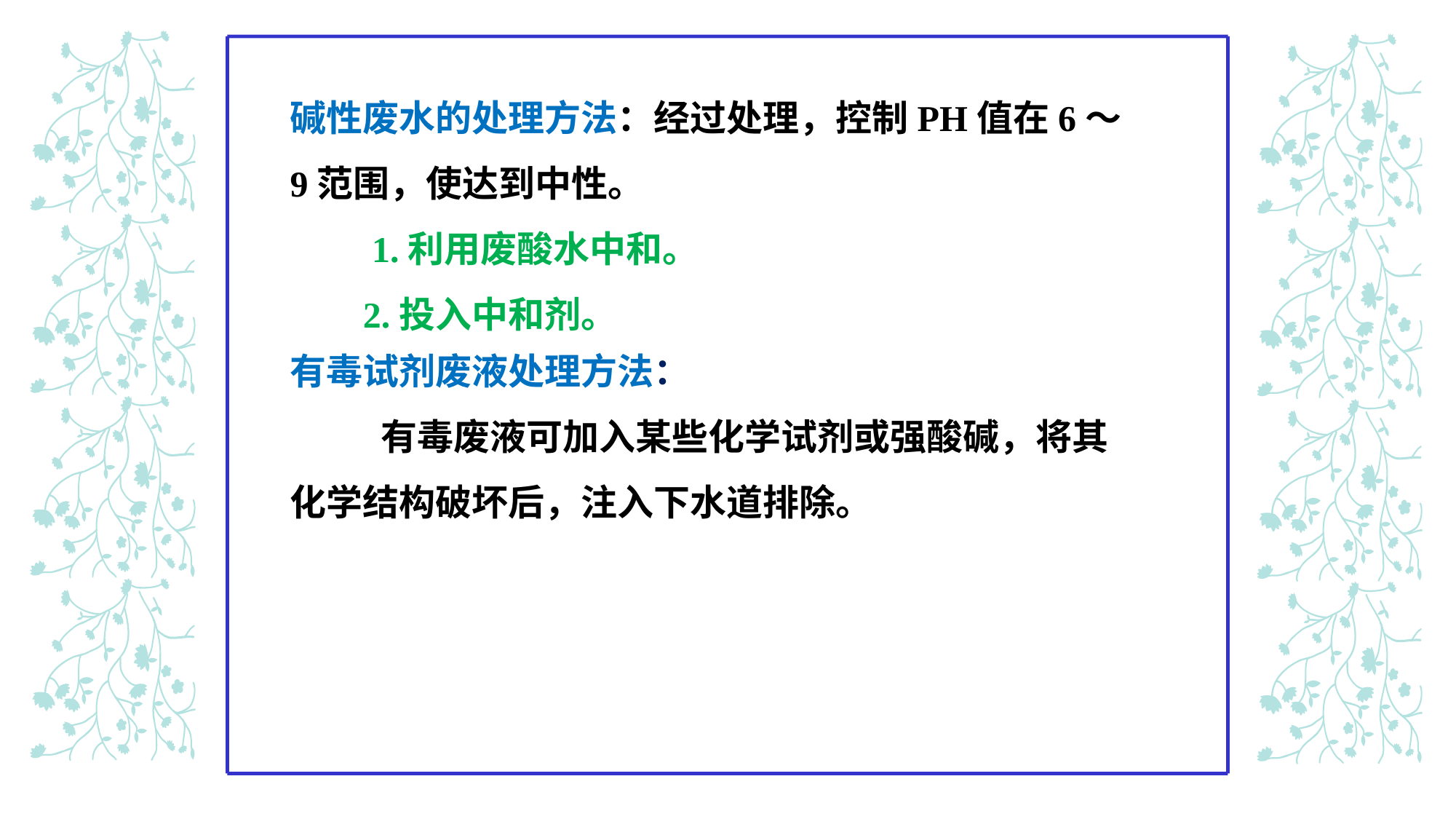

碱性废水的处理方法：经过处理，控制PH值在6～9范围，使达到中性。
 1.利用废酸水中和。
2.投入中和剂。

有毒试剂废液处理方法：
有毒废液可加入某些化学试剂或强酸碱，将其化学结构破坏后，注入下水道排除。